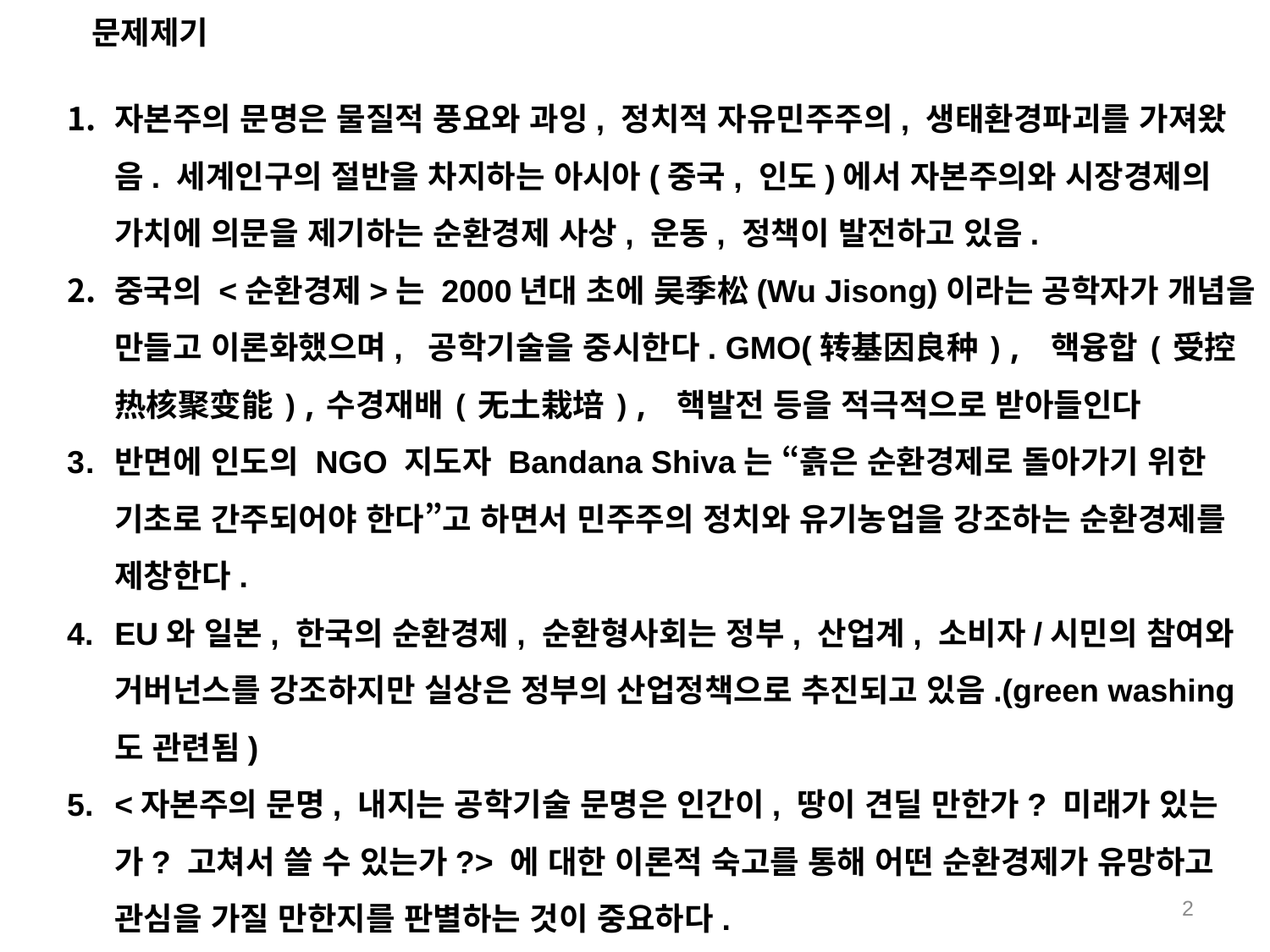

문제제기
자본주의 문명은 물질적 풍요와 과잉, 정치적 자유민주주의, 생태환경파괴를 가져왔음. 세계인구의 절반을 차지하는 아시아(중국, 인도)에서 자본주의와 시장경제의 가치에 의문을 제기하는 순환경제 사상, 운동, 정책이 발전하고 있음.
중국의 <순환경제>는 2000년대 초에 吴季松(Wu Jisong)이라는 공학자가 개념을 만들고 이론화했으며,  공학기술을 중시한다. GMO(转基因良种), 핵융합(受控热核聚变能),수경재배(无土栽培), 핵발전 등을 적극적으로 받아들인다
반면에 인도의 NGO 지도자 Bandana Shiva는 “흙은 순환경제로 돌아가기 위한 기초로 간주되어야 한다”고 하면서 민주주의 정치와 유기농업을 강조하는 순환경제를 제창한다.
EU와 일본, 한국의 순환경제, 순환형사회는 정부, 산업계, 소비자/시민의 참여와 거버넌스를 강조하지만 실상은 정부의 산업정책으로 추진되고 있음.(green washing도 관련됨)
<자본주의 문명, 내지는 공학기술 문명은 인간이, 땅이 견딜 만한가? 미래가 있는가? 고쳐서 쓸 수 있는가?> 에 대한 이론적 숙고를 통해 어떤 순환경제가 유망하고 관심을 가질 만한지를 판별하는 것이 중요하다.

2